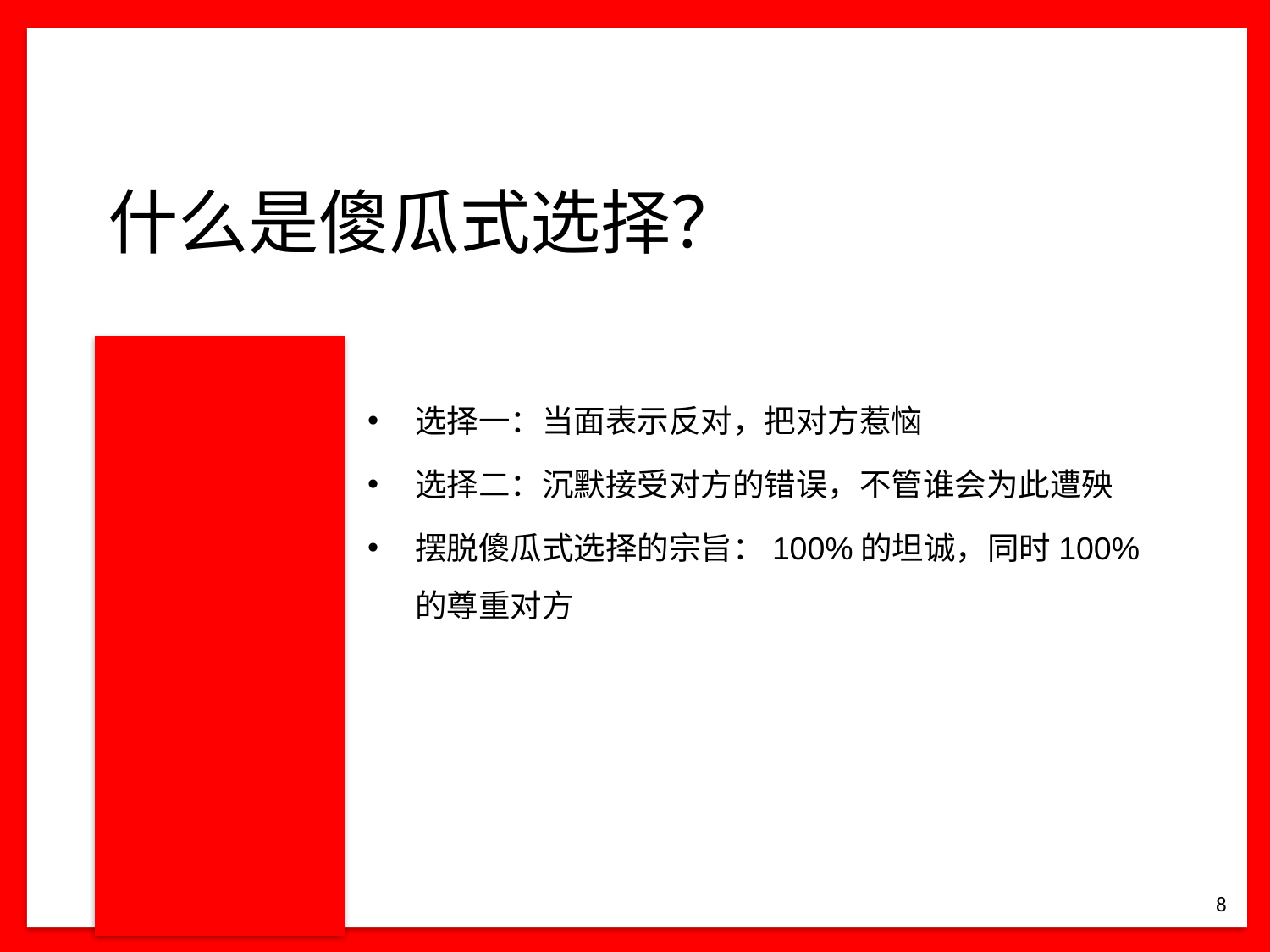

# 什么是傻瓜式选择？

选择一：当面表示反对，把对方惹恼
选择二：沉默接受对方的错误，不管谁会为此遭殃
摆脱傻瓜式选择的宗旨：100%的坦诚，同时100%的尊重对方